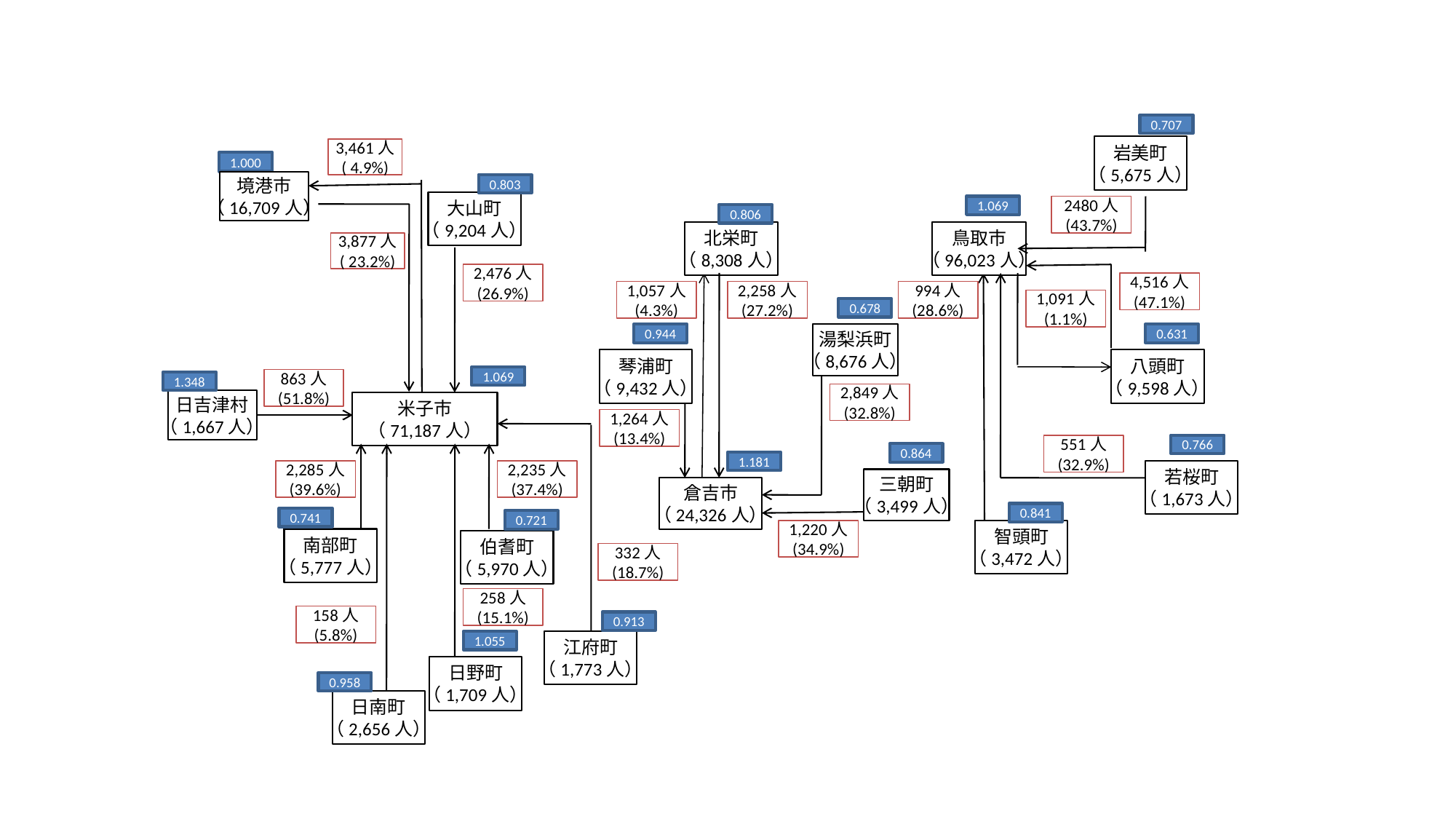

1.036

0.707
岩美町
（5,675人）
3,461人
( 4.9%)
1.000
境港市
（16,709人）
0.803
大山町
（9,204人）
1.069
2480人
(43.7%)
0.806
北栄町
（8,308人）
鳥取市
（96,023人）
3,877人
( 23.2%)
2,476人
(26.9%)
4,516人
(47.1%)
1,057人
(4.3%)
2,258人
(27.2%)
994人
(28.6%)
1,091人
(1.1%)
0.678
0.944
湯梨浜町
（8,676人）
0.631
琴浦町
（9,432人）
八頭町
（9,598人）
1.069
863人
(51.8%)
1.348
2,849人
(32.8%)
日吉津村
（1,667人）
米子市
（71,187人）
1,264人
(13.4%)
0.766
551人
(32.9%)
0.864
1.181
2,285人
(39.6%)
2,235人
(37.4%)
若桜町
（1,673人）
三朝町
（3,499人）
倉吉市
（24,326人）
0.841
0.741
0.721
1,220人
(34.9%)
智頭町
（3,472人）
南部町
（5,777人）
伯耆町
（5,970人）
332人
(18.7%)
258人
(15.1%)
158人
(5.8%)
0.913
1.055
江府町
（1,773人）
日野町
（1,709人）
0.958
日南町
（2,656人）